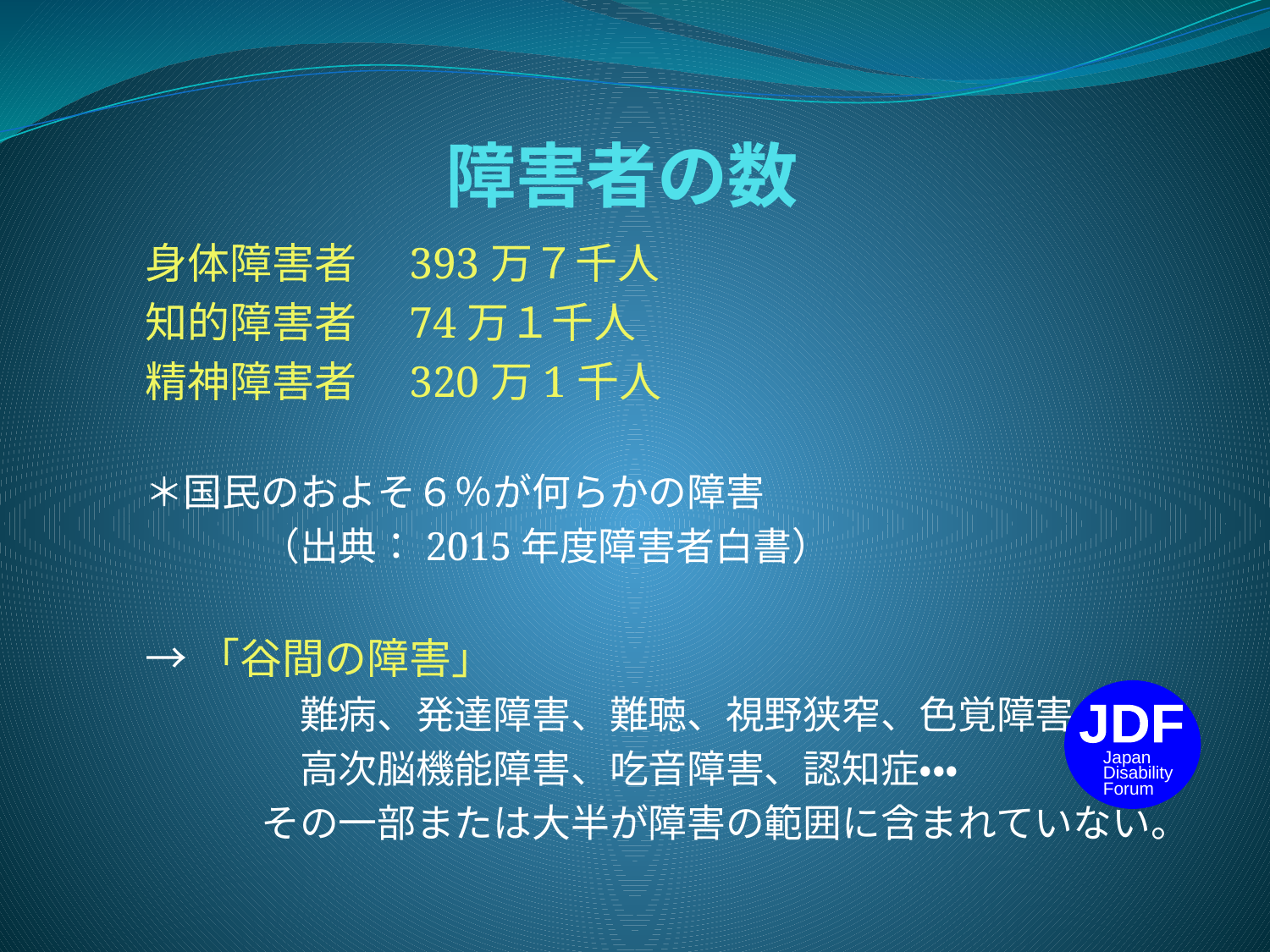

# 障害者の数
身体障害者　393万７千人
知的障害者　74万１千人
精神障害者　320万1千人

＊国民のおよそ６％が何らかの障害
　　　（出典：2015年度障害者白書）

→「谷間の障害」
　　　　難病、発達障害、難聴、視野狭窄、色覚障害、
　　　　高次脳機能障害、吃音障害、認知症・・・
　　　その一部または大半が障害の範囲に含まれていない。

JDF
Japan Disability
Forum